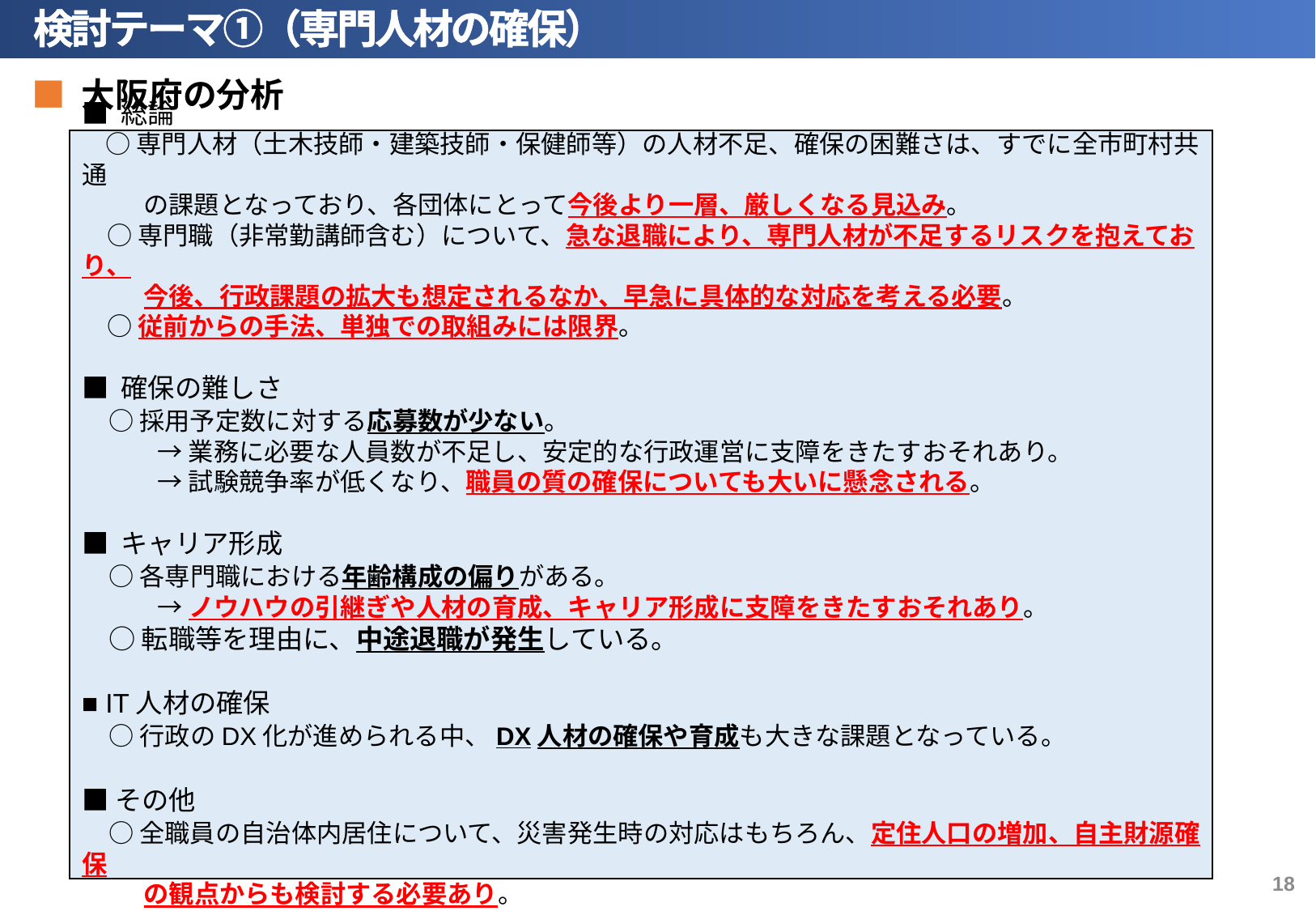

検討テーマ①（専門人材の確保）

■ 大阪府の分析

■ 総論
　○ 専門人材（土木技師・建築技師・保健師等）の人材不足、確保の困難さは、すでに全市町村共通
　　  の課題となっており、各団体にとって今後より一層、厳しくなる見込み。
　○ 専門職（非常勤講師含む）について、急な退職により、専門人材が不足するリスクを抱えており、
　　  今後、行政課題の拡大も想定されるなか、早急に具体的な対応を考える必要。
　○ 従前からの手法、単独での取組みには限界。

■ 確保の難しさ
　○ 採用予定数に対する応募数が少ない。
　　　→ 業務に必要な人員数が不足し、安定的な行政運営に支障をきたすおそれあり。
　　　→ 試験競争率が低くなり、職員の質の確保についても大いに懸念される。

■ キャリア形成
　○ 各専門職における年齢構成の偏りがある。
　　　→ ノウハウの引継ぎや人材の育成、キャリア形成に支障をきたすおそれあり。
　○ 転職等を理由に、中途退職が発生している。

■ IT人材の確保
　○ 行政のDX化が進められる中、DX人材の確保や育成も大きな課題となっている。

■その他
　○ 全職員の自治体内居住について、災害発生時の対応はもちろん、定住人口の増加、自主財源確保
　　  の観点からも検討する必要あり。

18